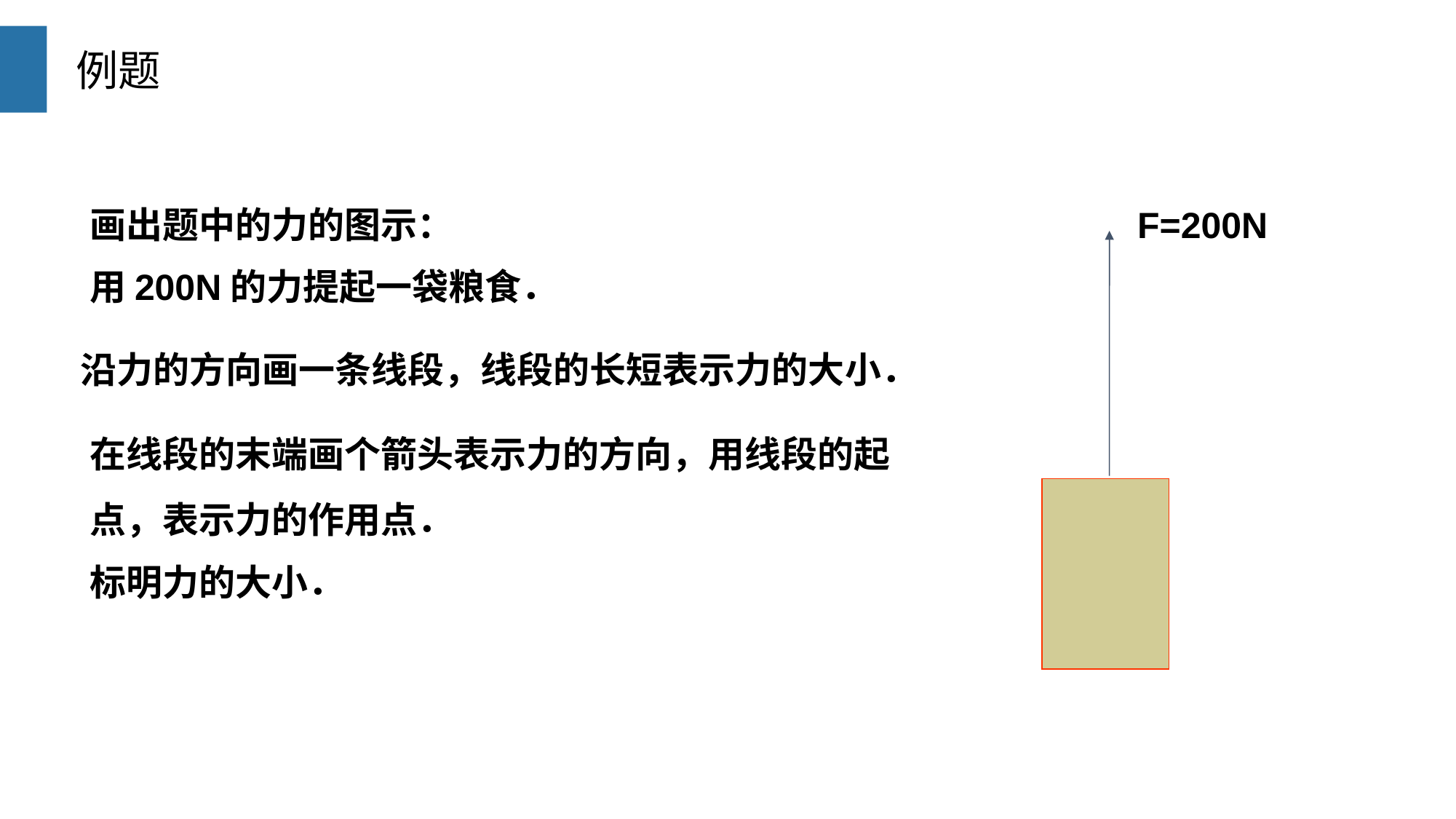

例题
画出题中的力的图示：
用200N的力提起一袋粮食．
F=200N

沿力的方向画一条线段，线段的长短表示力的大小．
在线段的末端画个箭头表示力的方向，用线段的起点，表示力的作用点．

标明力的大小．